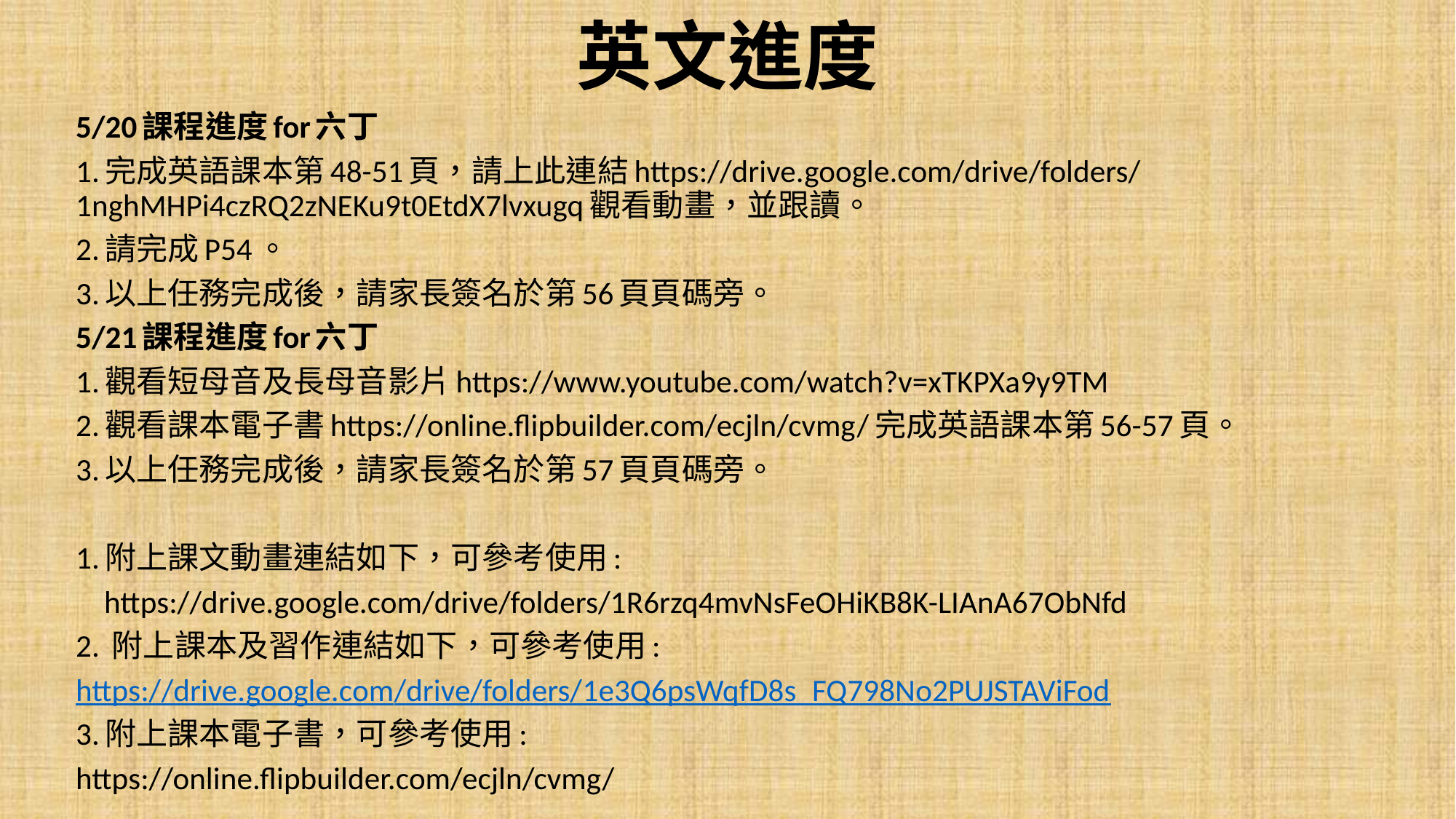

# 英文進度
5/20課程進度for六丁
1.完成英語課本第48-51頁，請上此連結https://drive.google.com/drive/folders/1nghMHPi4czRQ2zNEKu9t0EtdX7lvxugq觀看動畫，並跟讀。
2.請完成P54。
3.以上任務完成後，請家長簽名於第56頁頁碼旁。
5/21課程進度for六丁
1.觀看短母音及長母音影片https://www.youtube.com/watch?v=xTKPXa9y9TM
2.觀看課本電子書https://online.flipbuilder.com/ecjln/cvmg/完成英語課本第56-57頁。
3.以上任務完成後，請家長簽名於第57頁頁碼旁。

1.附上課文動畫連結如下，可參考使用:
    https://drive.google.com/drive/folders/1R6rzq4mvNsFeOHiKB8K-LIAnA67ObNfd
2. 附上課本及習作連結如下，可參考使用:
https://drive.google.com/drive/folders/1e3Q6psWqfD8s_FQ798No2PUJSTAViFod
3.附上課本電子書，可參考使用:
https://online.flipbuilder.com/ecjln/cvmg/